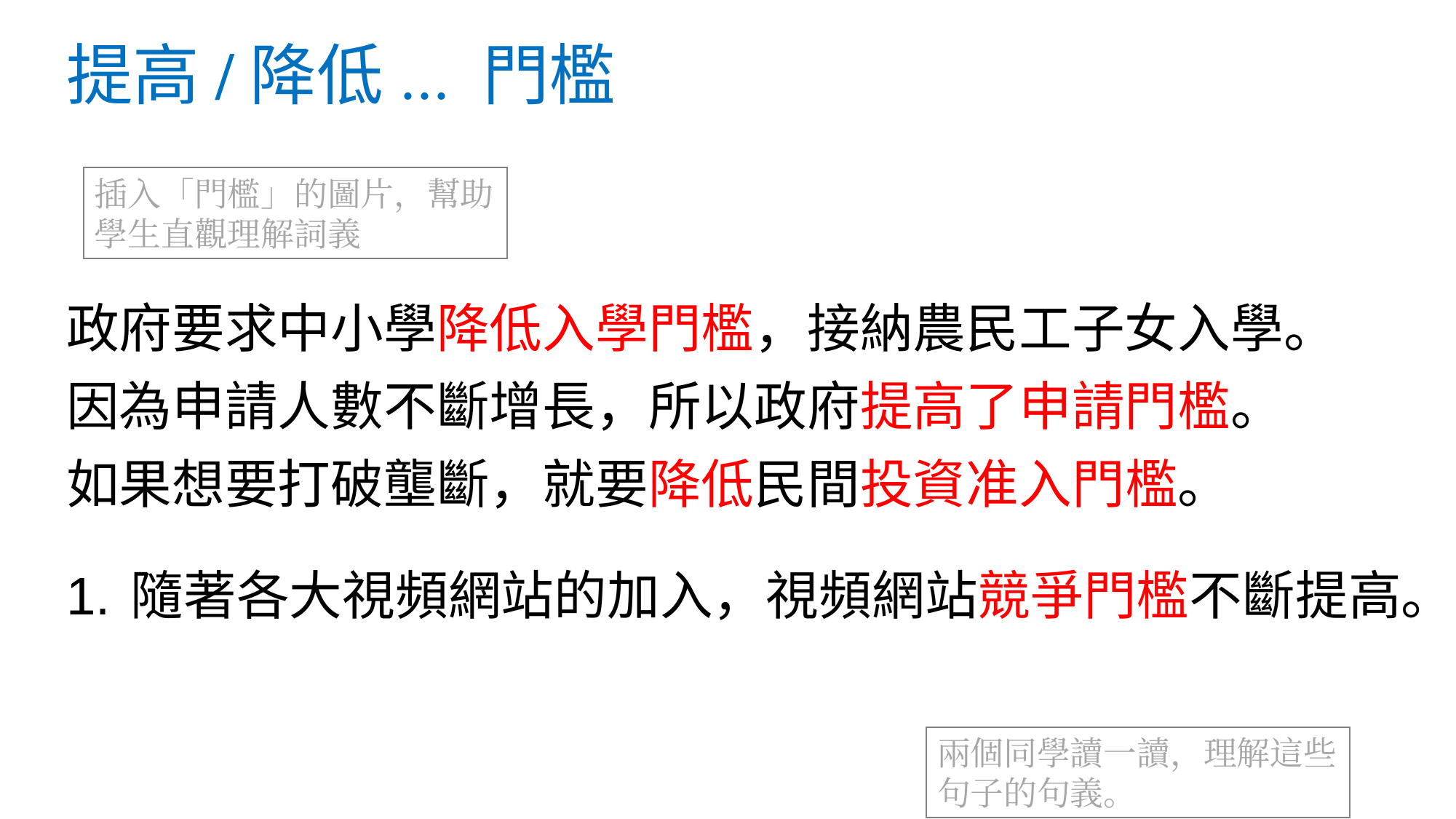

# 提高/降低... 門檻
插入「門檻」的圖片，幫助學生直觀理解詞義
政府要求中小學降低入學門檻，接納農民工子女入學。
因為申請人數不斷增長，所以政府提高了申請門檻。
如果想要打破壟斷，就要降低民間投資准入門檻。
隨著各大視頻網站的加入，視頻網站競爭門檻不斷提高。
兩個同學讀一讀，理解這些句子的句義。